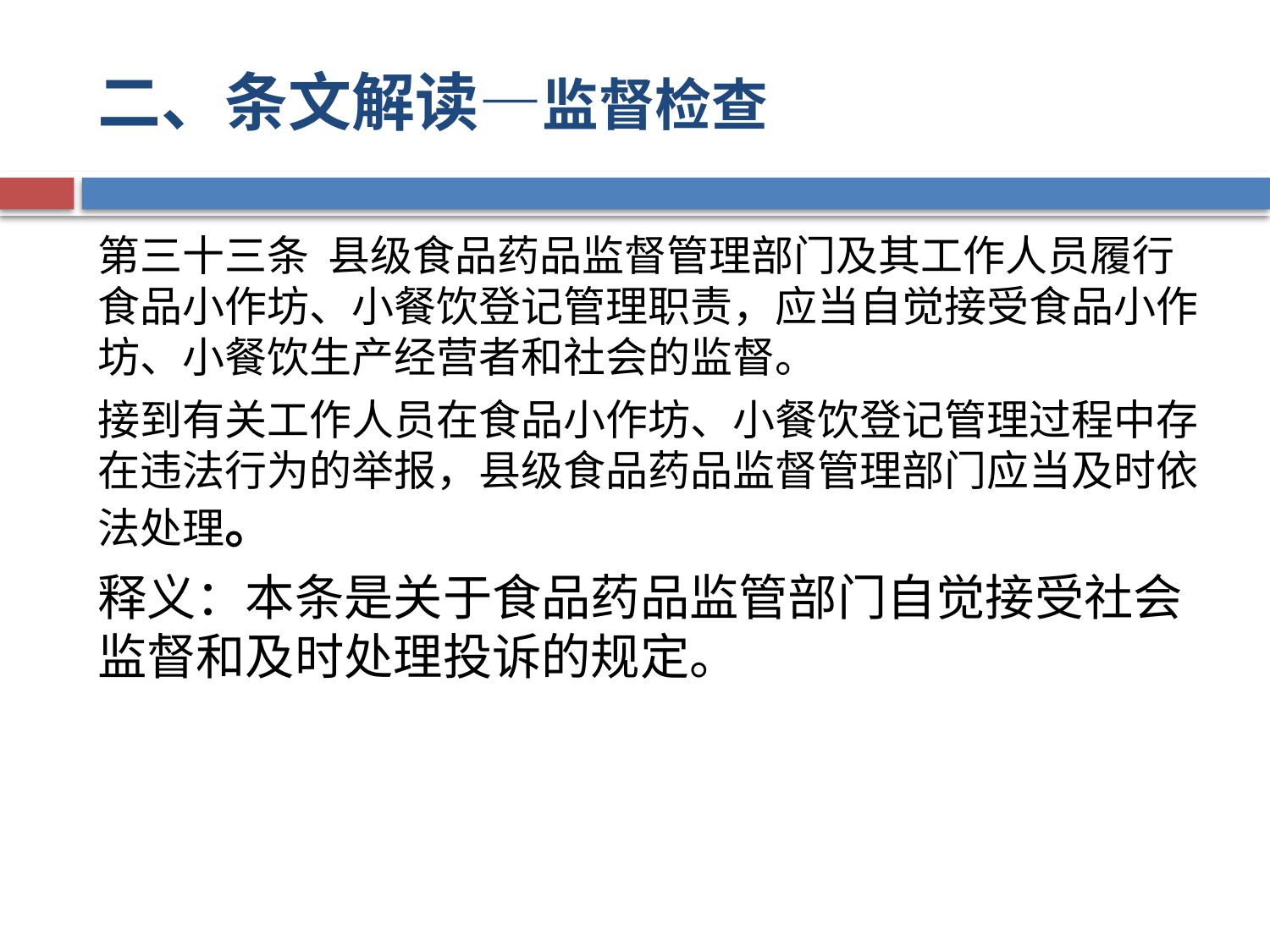

# 二、条文解读—监督检查
第三十三条  县级食品药品监督管理部门及其工作人员履行食品小作坊、小餐饮登记管理职责，应当自觉接受食品小作坊、小餐饮生产经营者和社会的监督。
接到有关工作人员在食品小作坊、小餐饮登记管理过程中存在违法行为的举报，县级食品药品监督管理部门应当及时依法处理。
释义：本条是关于食品药品监管部门自觉接受社会监督和及时处理投诉的规定。